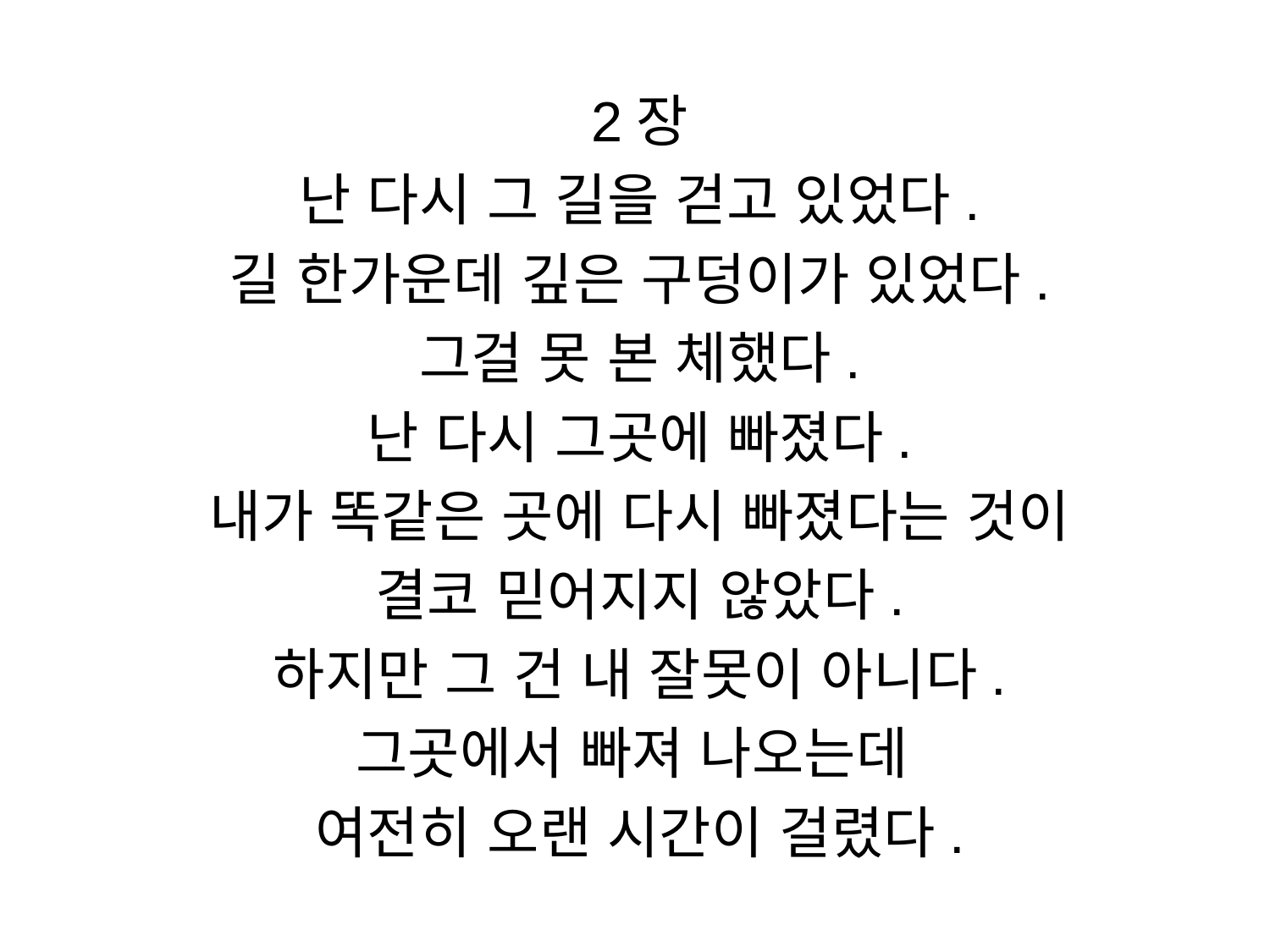

2장
난 다시 그 길을 걷고 있었다.
길 한가운데 깊은 구덩이가 있었다.
그걸 못 본 체했다.
난 다시 그곳에 빠졌다.
내가 똑같은 곳에 다시 빠졌다는 것이
결코 믿어지지 않았다.
하지만 그 건 내 잘못이 아니다.
그곳에서 빠져 나오는데
여전히 오랜 시간이 걸렸다.